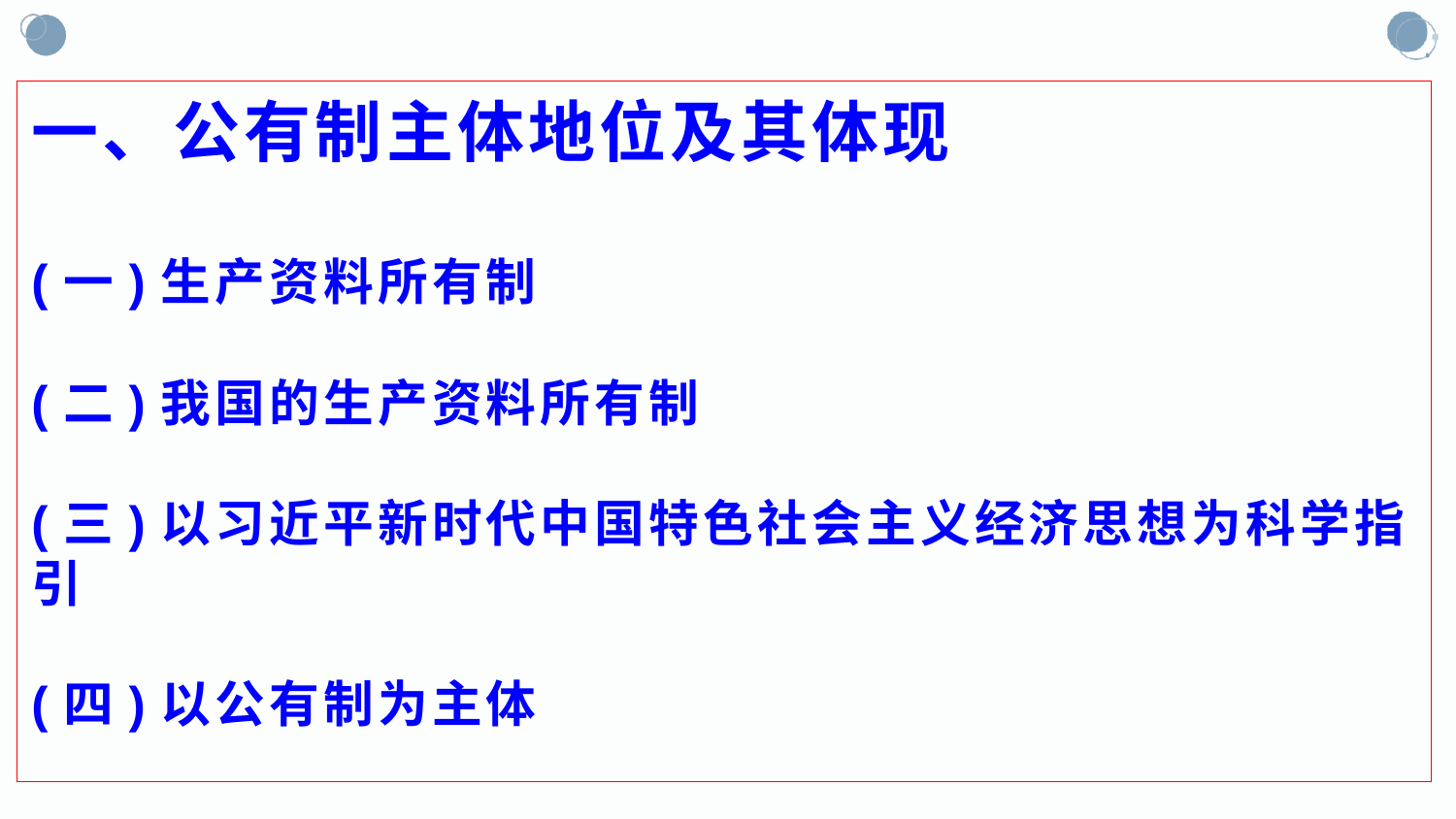

# 一、公有制主体地位及其体现 (一)生产资料所有制 (二)我国的生产资料所有制 (三)以习近平新时代中国特色社会主义经济思想为科学指引 (四)以公有制为主体